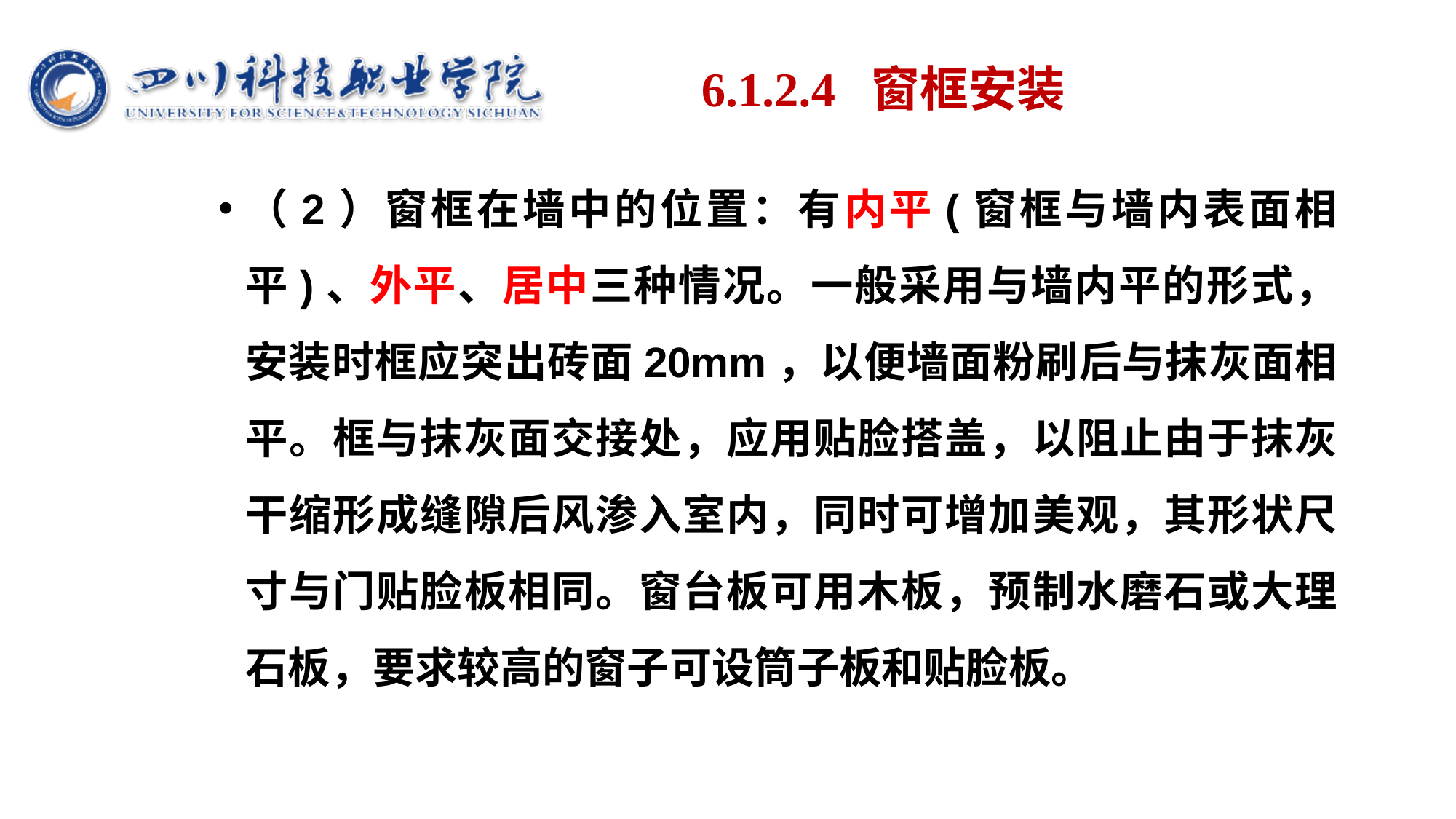

6.1.2.4  窗框安装
（2）窗框在墙中的位置：有内平(窗框与墙内表面相平)、外平、居中三种情况。一般采用与墙内平的形式，安装时框应突出砖面20mm，以便墙面粉刷后与抹灰面相平。框与抹灰面交接处，应用贴脸搭盖，以阻止由于抹灰干缩形成缝隙后风渗入室内，同时可增加美观，其形状尺寸与门贴脸板相同。窗台板可用木板，预制水磨石或大理石板，要求较高的窗子可设筒子板和贴脸板。